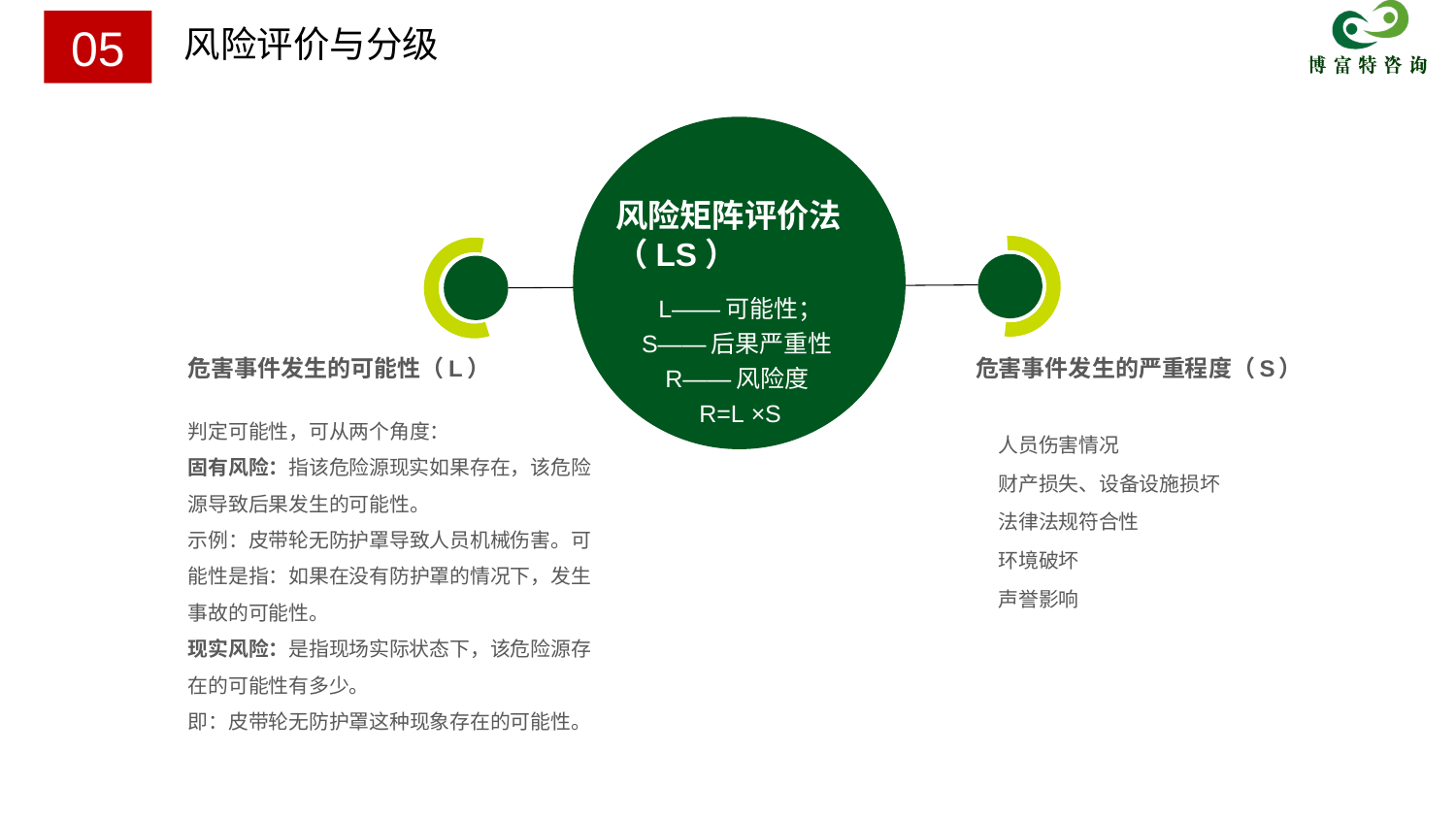

风险评价与分级
05

风险矩阵评价法
（LS）

 L——可能性；
S——后果严重性
R——风险度
 R=L ×S
危害事件发生的可能性（L）
危害事件发生的严重程度（S）
判定可能性，可从两个角度：
固有风险：指该危险源现实如果存在，该危险源导致后果发生的可能性。
示例：皮带轮无防护罩导致人员机械伤害。可能性是指：如果在没有防护罩的情况下，发生事故的可能性。
现实风险：是指现场实际状态下，该危险源存在的可能性有多少。
即：皮带轮无防护罩这种现象存在的可能性。
人员伤害情况
财产损失、设备设施损坏
法律法规符合性
环境破坏
声誉影响